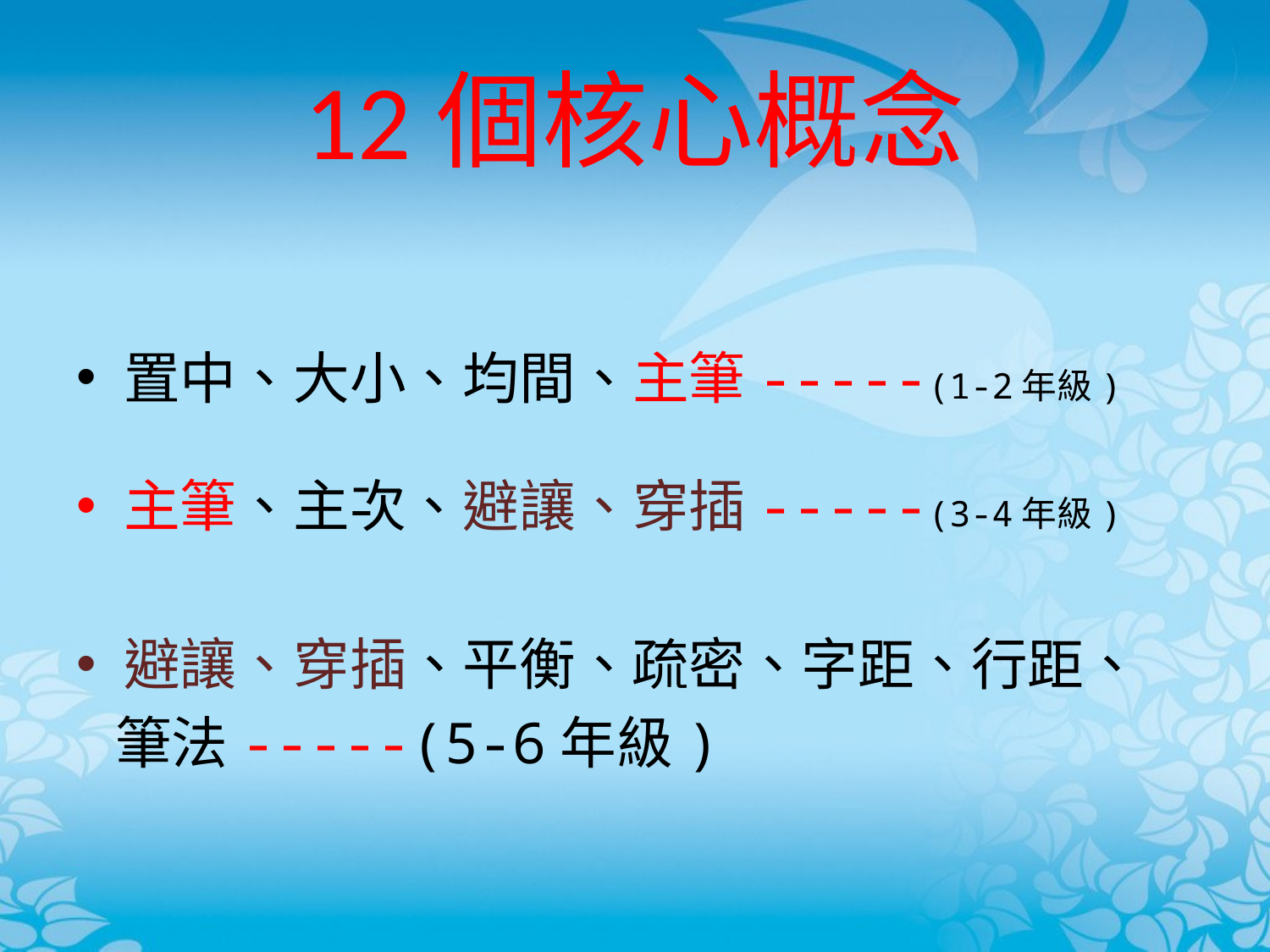

# 12個核心概念
置中、大小、均間、主筆-----(1-2年級)

主筆、主次、避讓、穿插-----(3-4年級)

避讓、穿插、平衡、疏密、字距、行距、
  筆法-----(5-6年級)